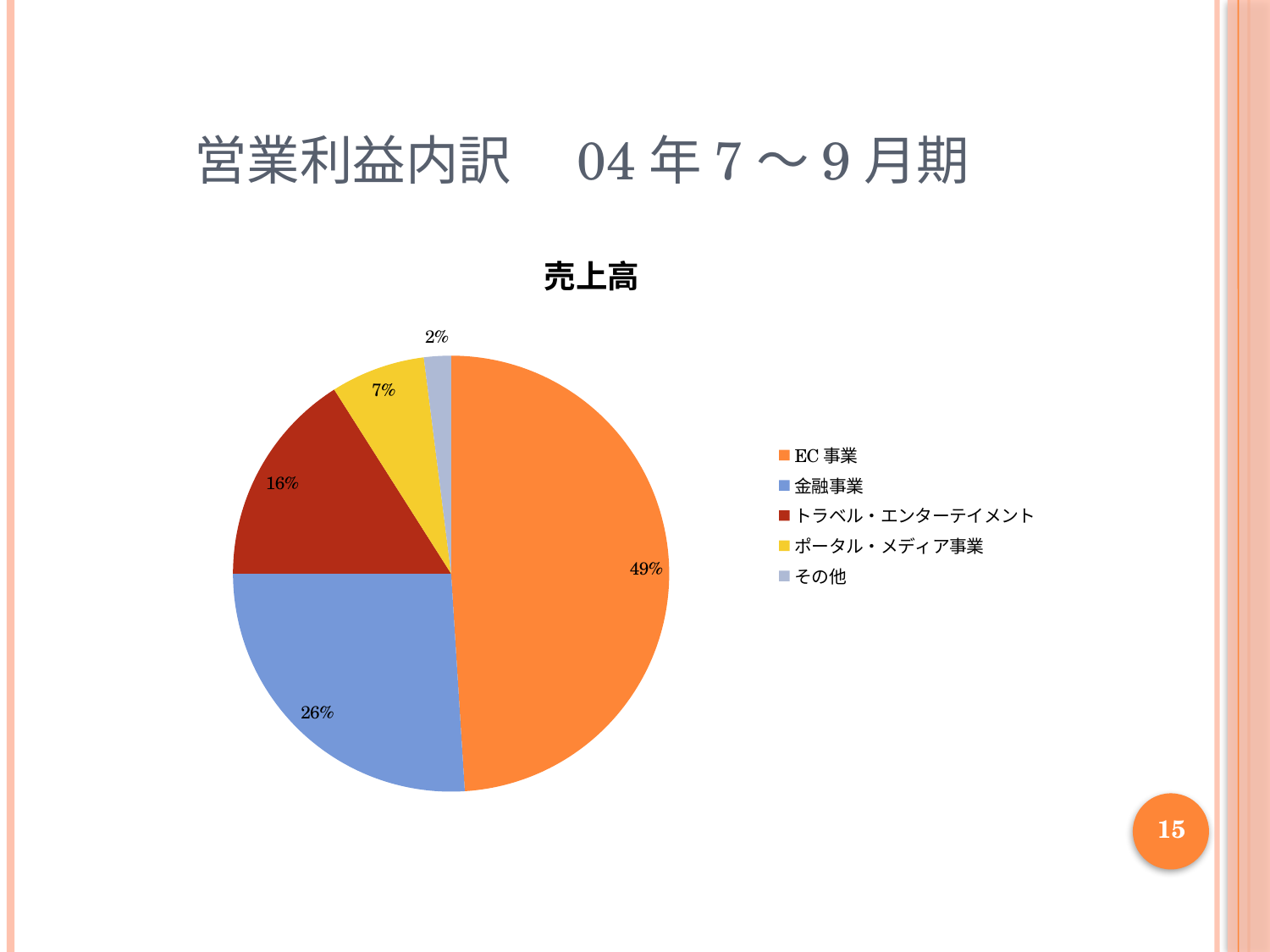

# 営業利益内訳　04年7～9月期

### Chart:

| Category | 売上高 |
|---|---|
| EC事業 | 0.4900000000000001 |
| 金融事業 | 0.26 |
| トラベル・エンターテイメント | 0.16 |
| ポータル・メディア事業 | 0.07000000000000002 |
| その他 | 0.020000000000000007 |
15